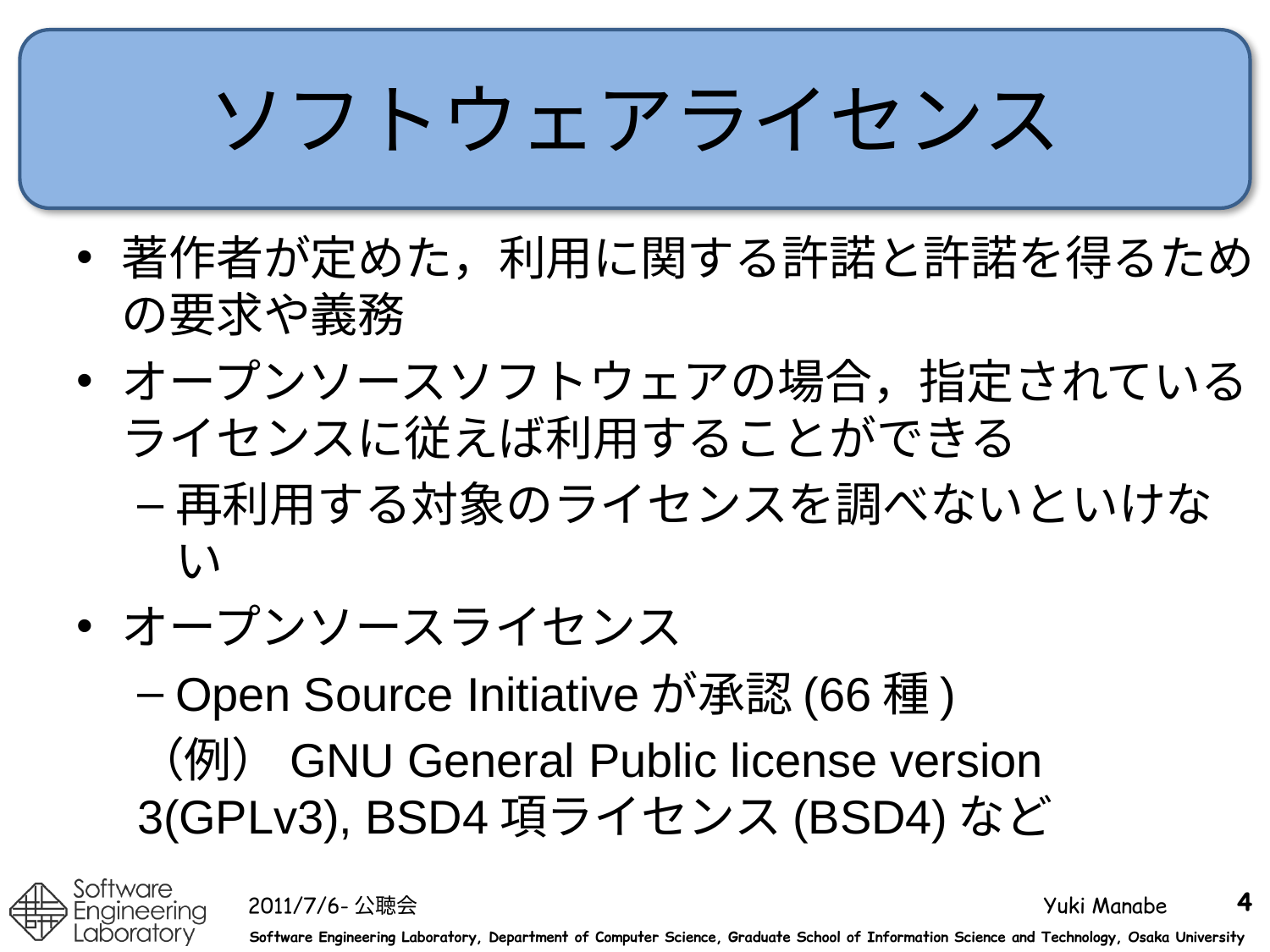

# ソフトウェアライセンス
著作者が定めた，利用に関する許諾と許諾を得るための要求や義務
オープンソースソフトウェアの場合，指定されているライセンスに従えば利用することができる
再利用する対象のライセンスを調べないといけない
オープンソースライセンス
Open Source Initiativeが承認(66種)
（例）GNU General Public license version 3(GPLv3), BSD4項ライセンス(BSD4)など
4
2011/7/6-公聴会
Yuki Manabe